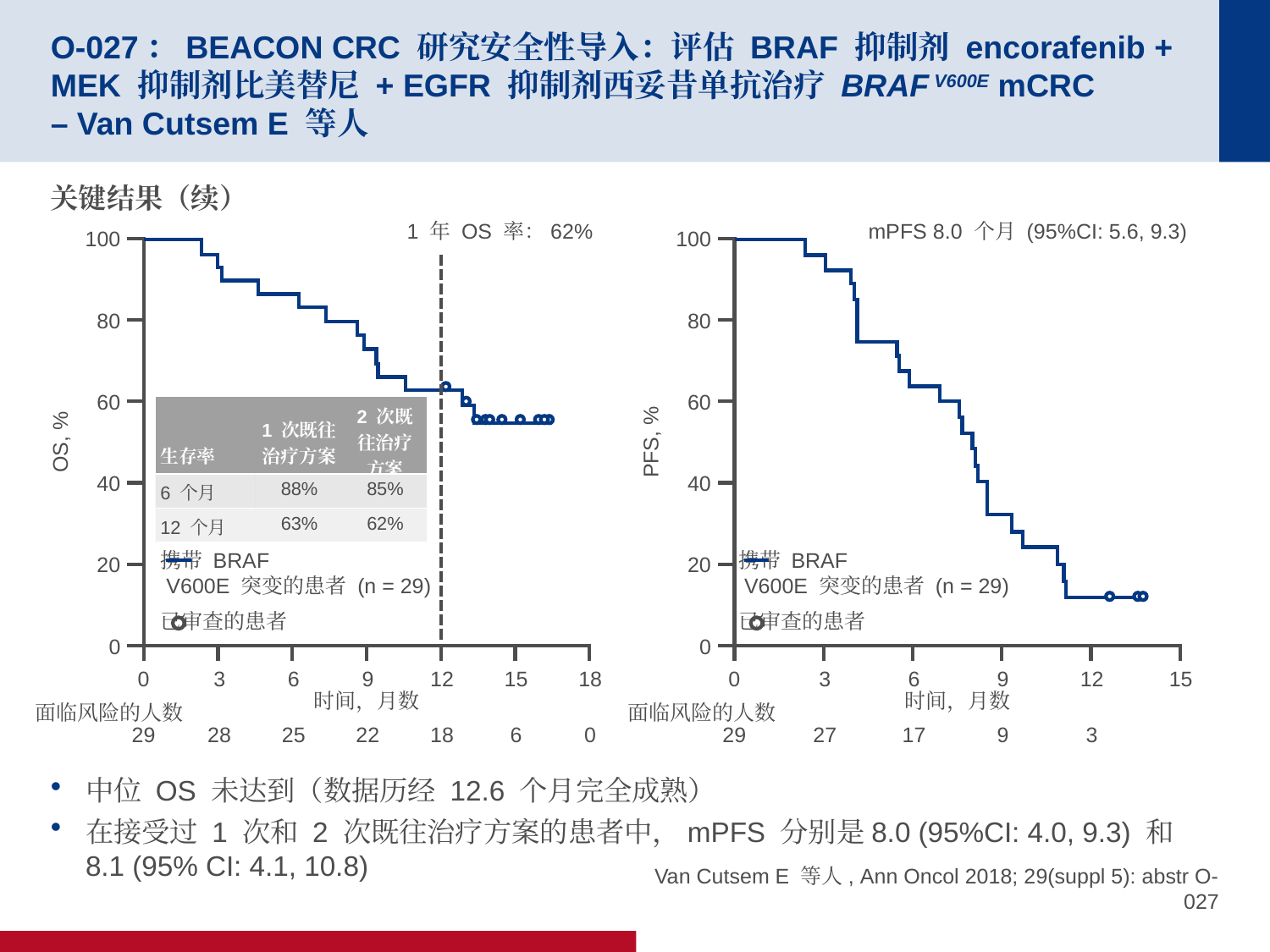

# O-027：BEACON CRC 研究安全性导入：评估 BRAF 抑制剂 encorafenib + MEK 抑制剂比美替尼 + EGFR 抑制剂西妥昔单抗治疗 BRAF V600E mCRC – Van Cutsem E 等人
关键结果（续）

中位 OS 未达到（数据历经 12.6 个月完全成熟）
在接受过 1 次和 2 次既往治疗方案的患者中，mPFS 分别是8.0 (95%CI: 4.0, 9.3) 和 8.1 (95% CI: 4.1, 10.8)
1 年 OS 率：62%
mPFS 8.0 个月 (95%CI: 5.6, 9.3)
100
100

80
80
60
60

| 生存率 | 1 次既往治疗方案 | 2 次既往治疗方案 |
| --- | --- | --- |
| 6 个月 | 88% | 85% |
| 12 个月 | 63% | 62% |

OS, %
PFS, %
40
40
携带 BRAF
 V600E 突变的患者 (n = 29)
已审查的患者
携带 BRAF
 V600E 突变的患者 (n = 29)
已审查的患者
20
20

0
0
0
3
6
9
12
15
18
0
3
6
9
12
15
时间，月数
时间，月数
面临风险的人数
面临风险的人数
29
28
25
22
18
6
0
29
27
17
9
3
Van Cutsem E 等人, Ann Oncol 2018; 29(suppl 5): abstr O-027